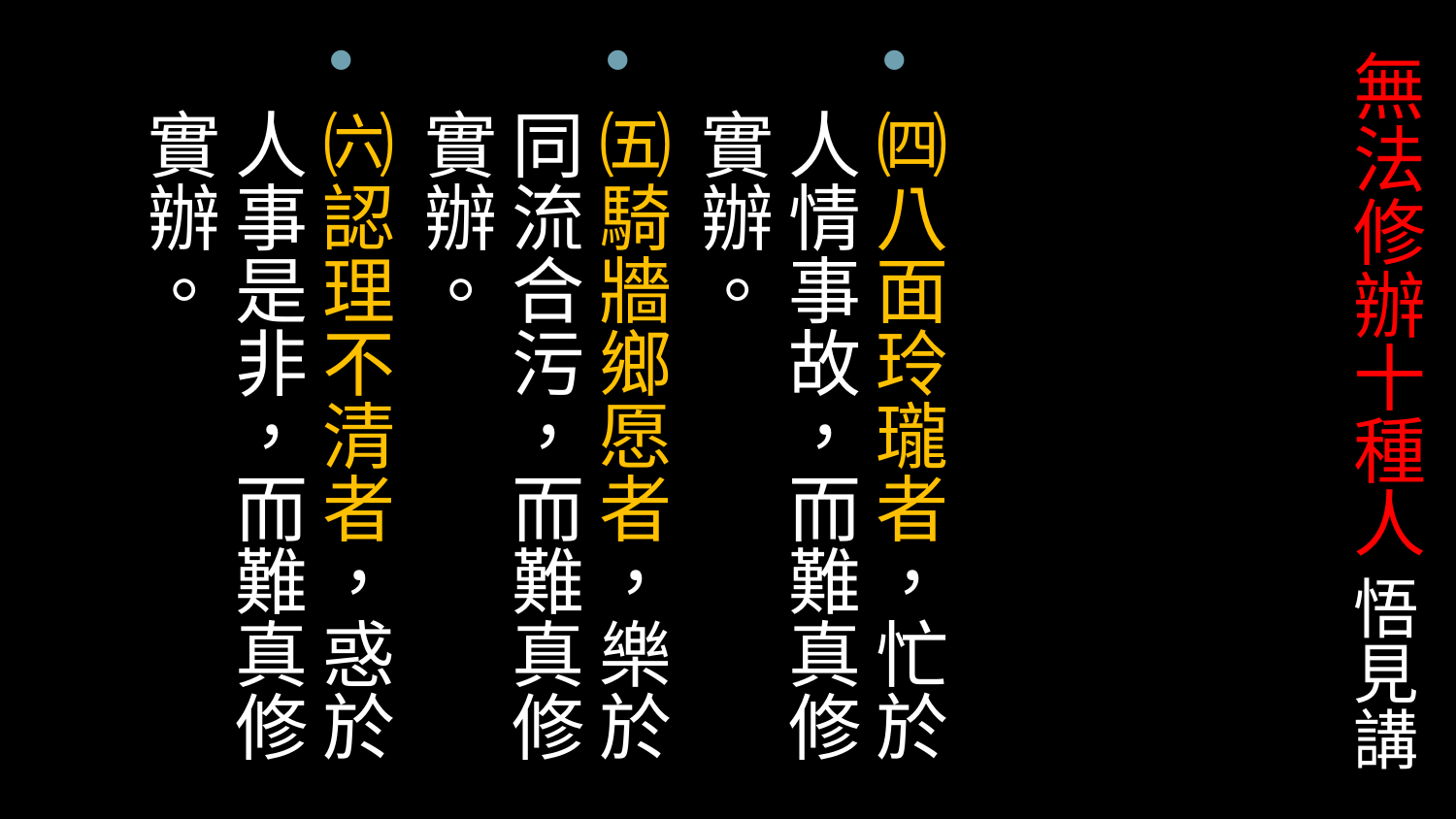

㈣八面玲瓏者，忙於人情事故，而難真修實辦。
㈤騎牆鄉愿者，樂於同流合污，而難真修實辦。
㈥認理不清者，惑於人事是非，而難真修實辦。

# 無法修辦十種人 悟見講